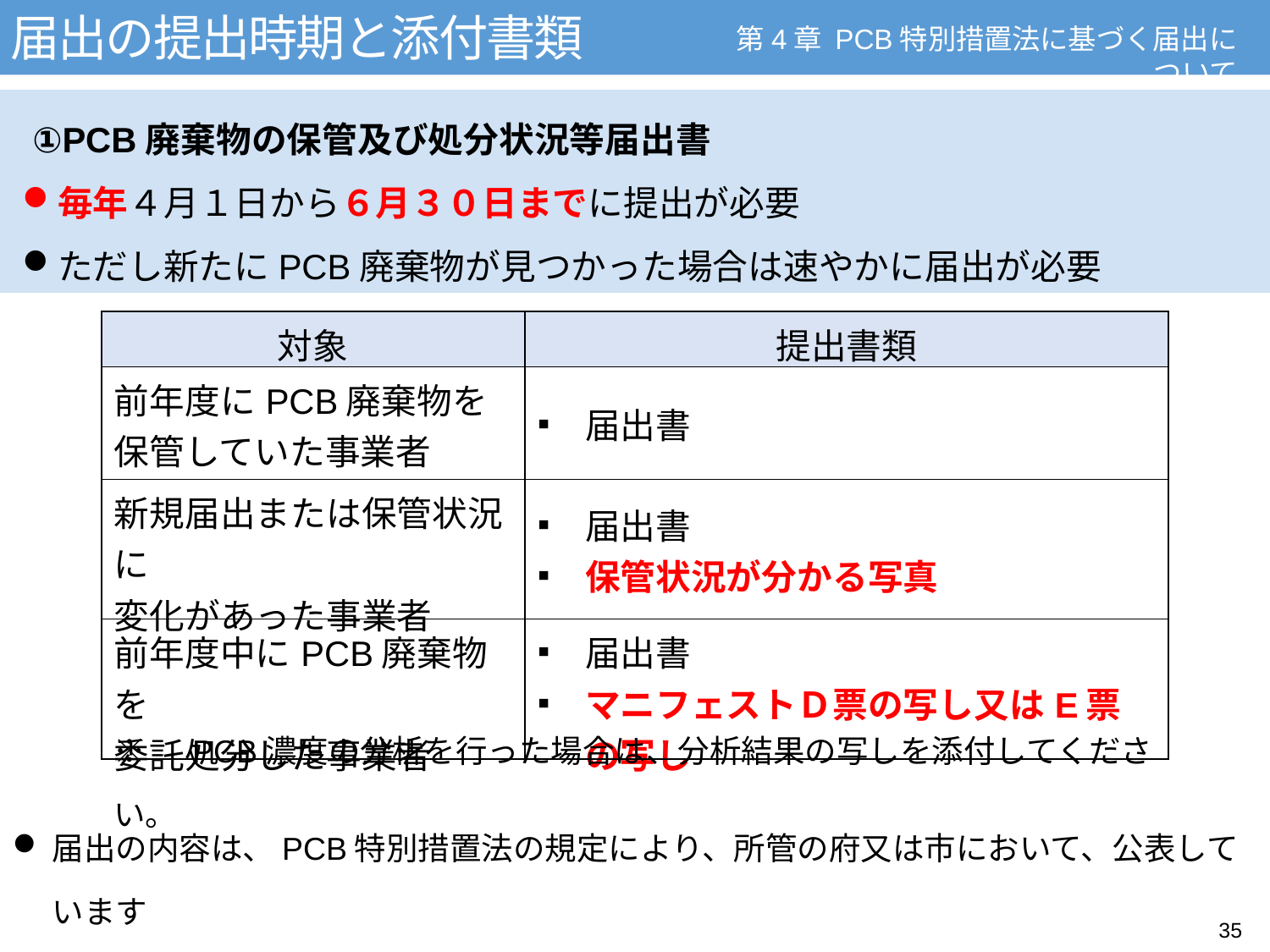

届出の提出時期と添付書類
第4章 PCB特別措置法に基づく届出について
①PCB廃棄物の保管及び処分状況等届出書
毎年４月１日から６月３０日までに提出が必要
ただし新たにPCB廃棄物が見つかった場合は速やかに届出が必要
| 対象 | 提出書類 |
| --- | --- |
| 前年度にPCB廃棄物を 保管していた事業者 | 届出書 |
| 新規届出または保管状況に 変化があった事業者 | 届出書 保管状況が分かる写真 |
| 前年度中にPCB廃棄物を 委託処分した事業者 | 届出書 マニフェストＤ票の写し又はE票の写し |
※　PCB濃度の分析を行った場合は、分析結果の写しを添付してください。
届出の内容は、PCB特別措置法の規定により、所管の府又は市において、公表しています
　（PCB特措法　第９条）
35